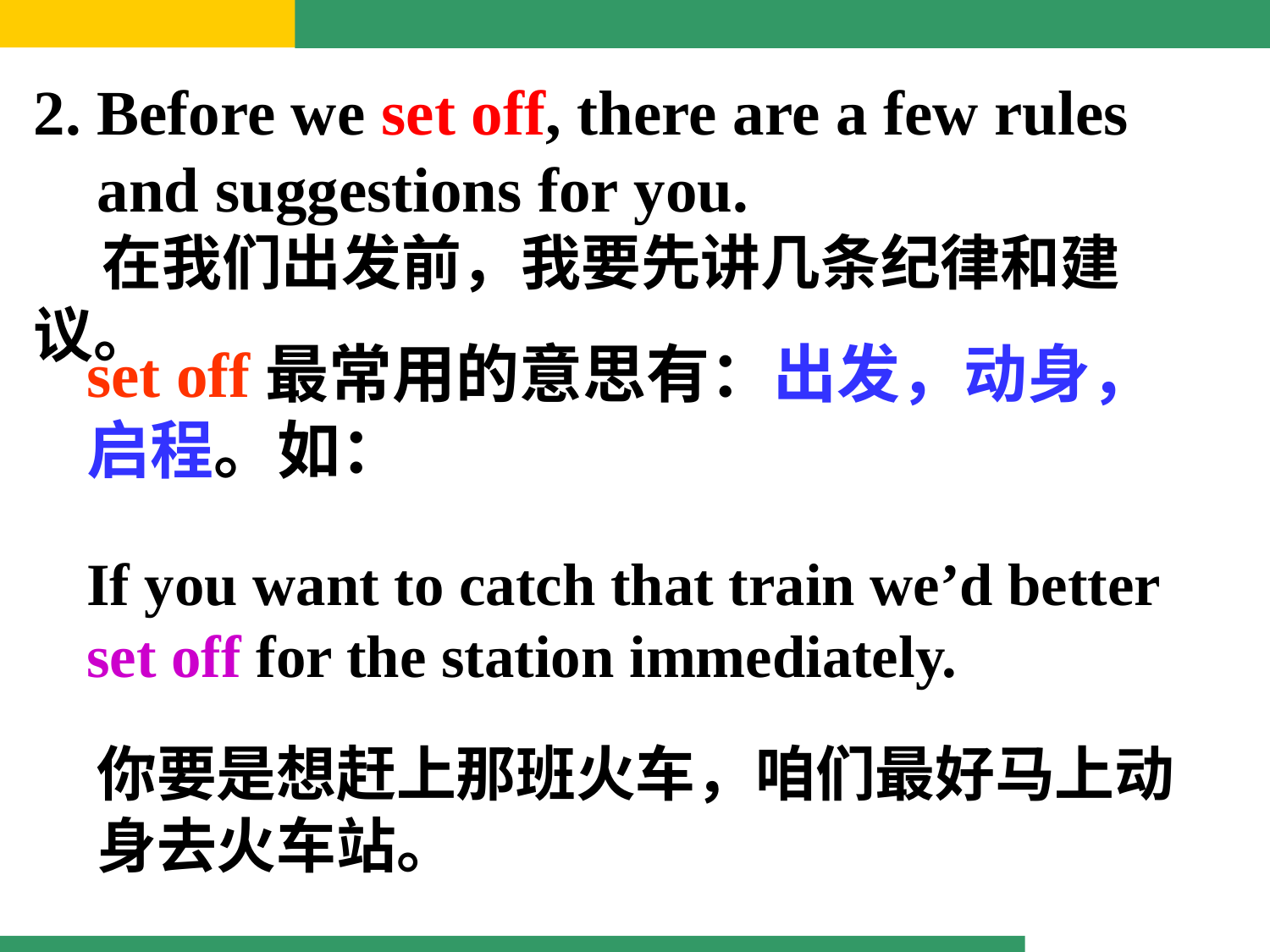

2. Before we set off, there are a few rules
    and suggestions for you.
    在我们出发前，我要先讲几条纪律和建议。
set off最常用的意思有：出发，动身，启程。如：
If you want to catch that train we’d better set off for the station immediately.
你要是想赶上那班火车，咱们最好马上动身去火车站。